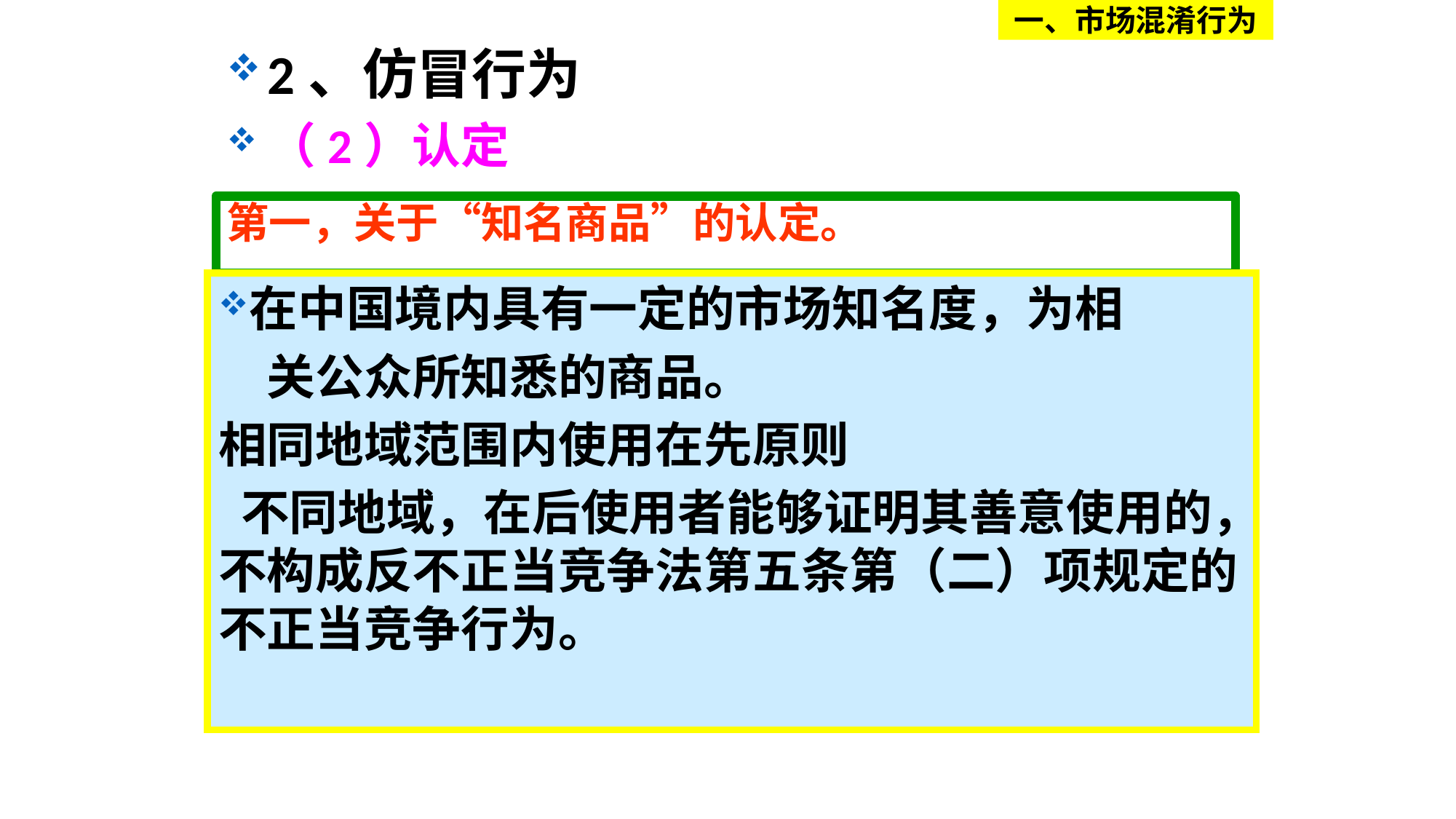

一、市场混淆行为
2、仿冒行为
（2）认定
第一，关于“知名商品”的认定。

在中国境内具有一定的市场知名度，为相
　关公众所知悉的商品。
相同地域范围内使用在先原则
 不同地域，在后使用者能够证明其善意使用的，不构成反不正当竞争法第五条第（二）项规定的不正当竞争行为。